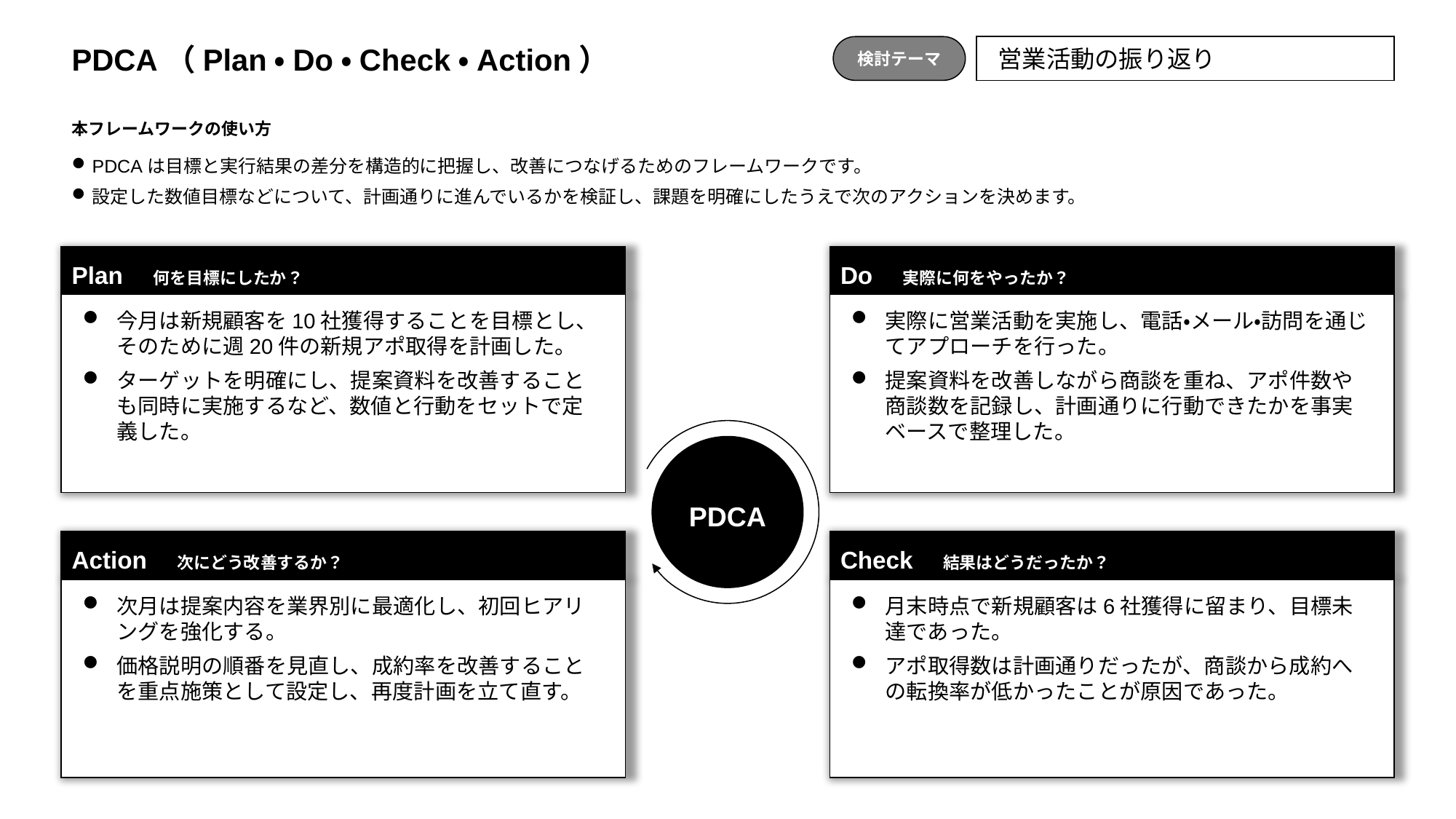

PDCA（Plan・Do・Check・Action）
検討テーマ
営業活動の振り返り
本フレームワークの使い方
PDCAは目標と実行結果の差分を構造的に把握し、改善につなげるためのフレームワークです。
設定した数値目標などについて、計画通りに進んでいるかを検証し、課題を明確にしたうえで次のアクションを決めます。
Plan　何を目標にしたか？
Do　実際に何をやったか？
今月は新規顧客を10社獲得することを目標とし、そのために週20件の新規アポ取得を計画した。
ターゲットを明確にし、提案資料を改善することも同時に実施するなど、数値と行動をセットで定義した。
実際に営業活動を実施し、電話・メール・訪問を通じてアプローチを行った。
提案資料を改善しながら商談を重ね、アポ件数や商談数を記録し、計画通りに行動できたかを事実ベースで整理した。

PDCA
Action　次にどう改善するか？
Check　結果はどうだったか？
次月は提案内容を業界別に最適化し、初回ヒアリングを強化する。
価格説明の順番を見直し、成約率を改善することを重点施策として設定し、再度計画を立て直す。
月末時点で新規顧客は6社獲得に留まり、目標未達であった。
アポ取得数は計画通りだったが、商談から成約への転換率が低かったことが原因であった。